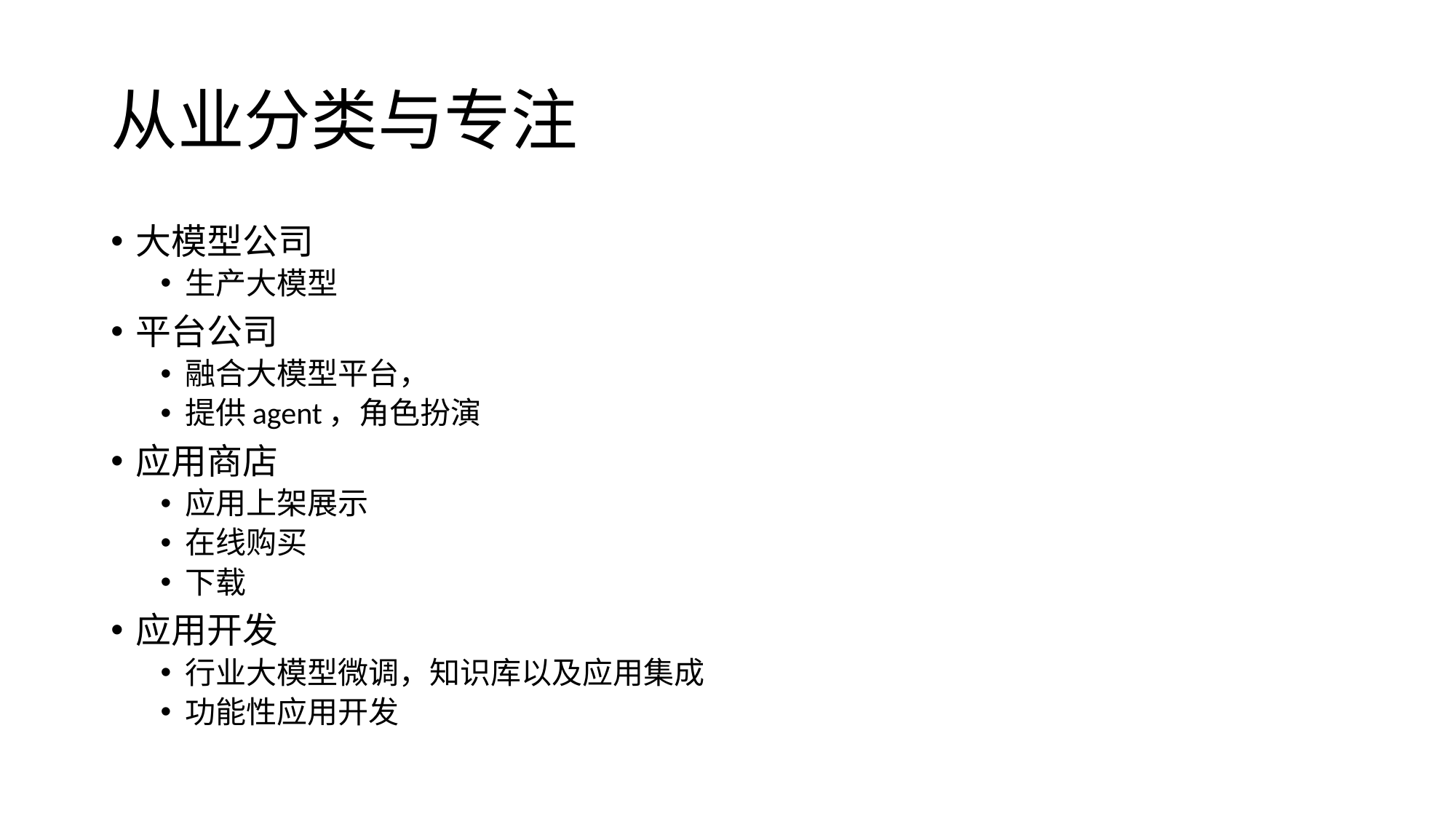

# 从业分类与专注
大模型公司
生产大模型
平台公司
融合大模型平台，
提供agent，角色扮演
应用商店
应用上架展示
在线购买
下载
应用开发
行业大模型微调，知识库以及应用集成
功能性应用开发